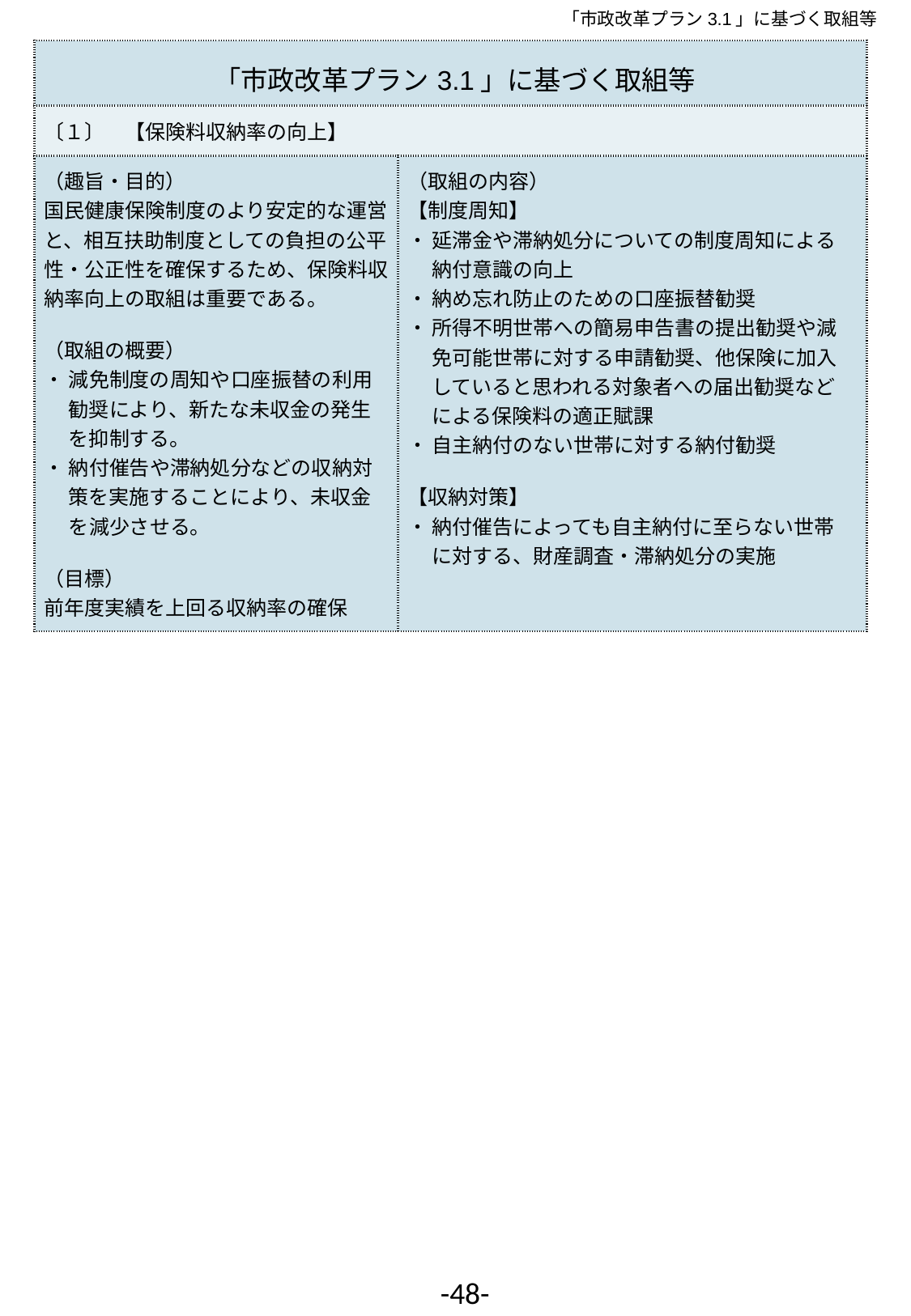

「市政改革プラン3.1」に基づく取組等
| 「市政改革プラン3.1」に基づく取組等 |  |
| --- | --- |
| 〔１〕　【保険料収納率の向上】 |  |
| （趣旨・目的） 国民健康保険制度のより安定的な運営と、相互扶助制度としての負担の公平性・公正性を確保するため、保険料収納率向上の取組は重要である。 （取組の概要） ・ 減免制度の周知や口座振替の利用 　 勧奨により、新たな未収金の発生 　 を抑制する。 ・ 納付催告や滞納処分などの収納対 　 策を実施することにより、未収金 　 を減少させる。 （目標） 前年度実績を上回る収納率の確保 | （取組の内容） 【制度周知】 ・ 延滞金や滞納処分についての制度周知による 　 納付意識の向上 ・ 納め忘れ防止のための口座振替勧奨 ・ 所得不明世帯への簡易申告書の提出勧奨や減 　 免可能世帯に対する申請勧奨、他保険に加入 　 していると思われる対象者への届出勧奨など 　 による保険料の適正賦課 ・ 自主納付のない世帯に対する納付勧奨 【収納対策】 ・ 納付催告によっても自主納付に至らない世帯 　 に対する、財産調査・滞納処分の実施 |
-48-